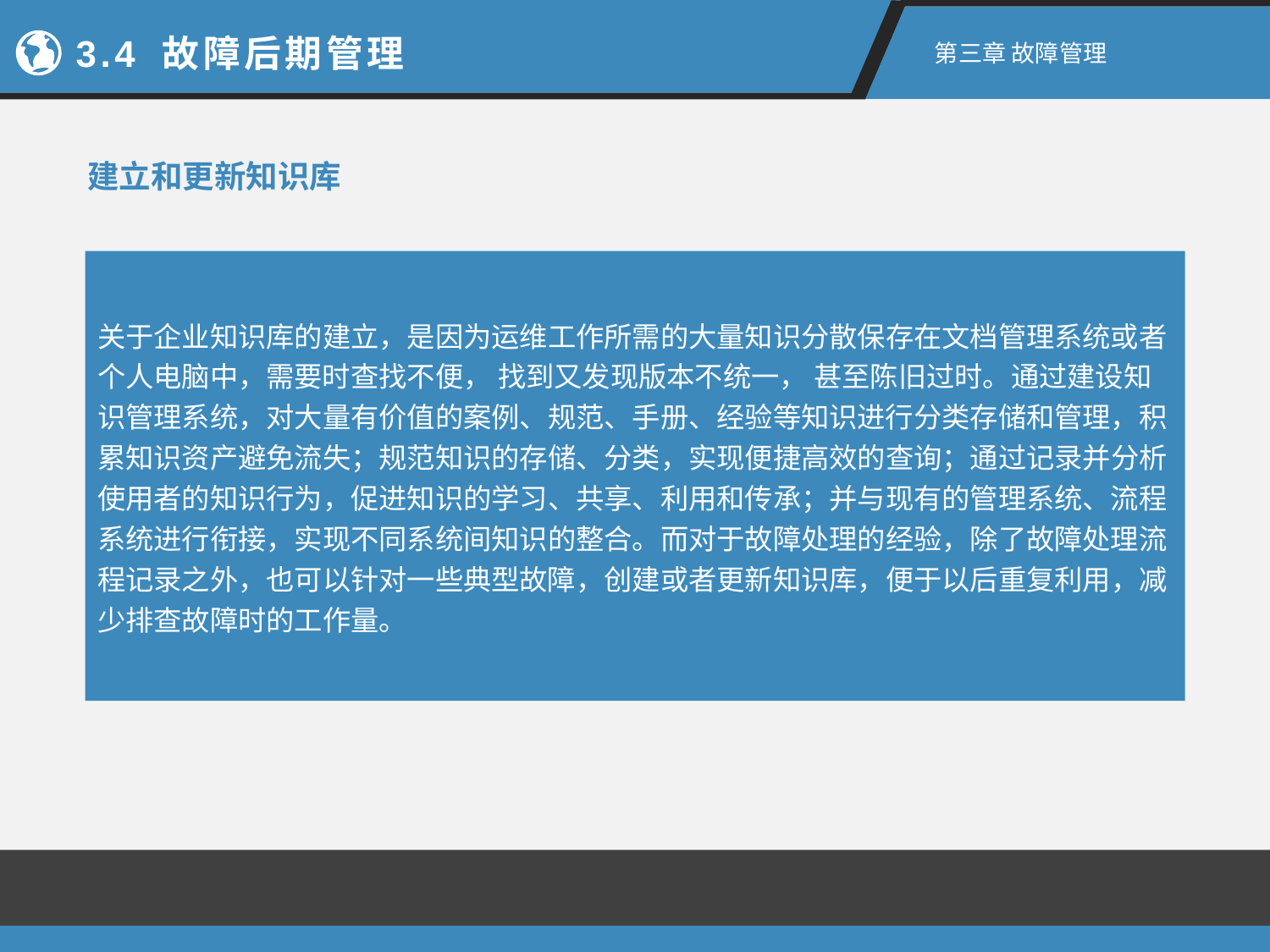

3.4 故障后期管理

第三章 故障管理
建立和更新知识库
关于企业知识库的建立，是因为运维工作所需的大量知识分散保存在文档管理系统或者个人电脑中，需要时查找不便， 找到又发现版本不统一， 甚至陈旧过时。通过建设知识管理系统，对大量有价值的案例、规范、手册、经验等知识进行分类存储和管理，积累知识资产避免流失；规范知识的存储、分类，实现便捷高效的查询；通过记录并分析使用者的知识行为，促进知识的学习、共享、利用和传承；并与现有的管理系统、流程系统进行衔接，实现不同系统间知识的整合。而对于故障处理的经验，除了故障处理流程记录之外，也可以针对一些典型故障，创建或者更新知识库，便于以后重复利用，减少排查故障时的工作量。